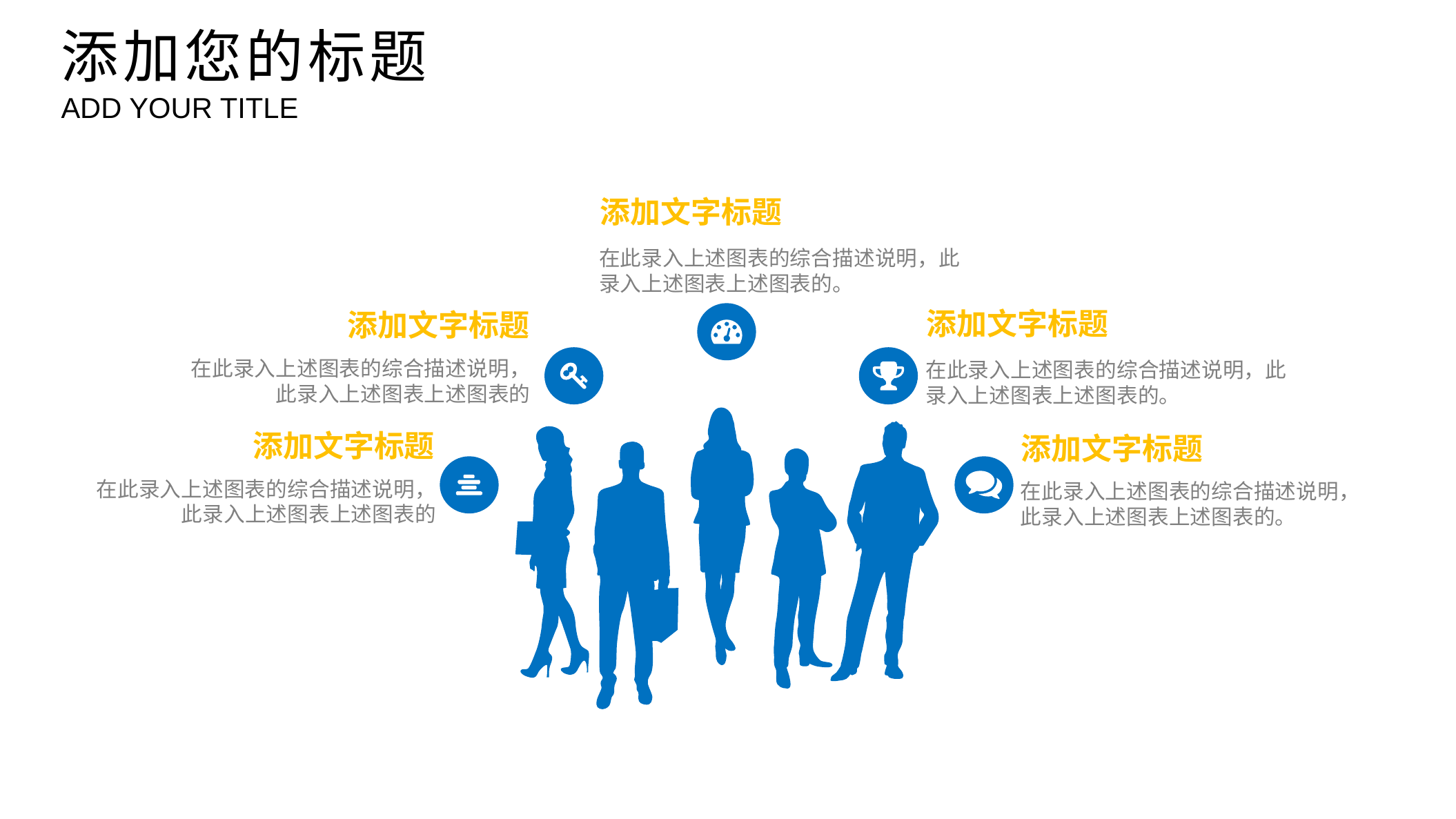

添加您的标题
ADD YOUR TITLE
添加文字标题
在此录入上述图表的综合描述说明，此录入上述图表上述图表的。

添加文字标题
在此录入上述图表的综合描述说明，此录入上述图表上述图表的。
添加文字标题
在此录入上述图表的综合描述说明，此录入上述图表上述图表的

添加文字标题
在此录入上述图表的综合描述说明，此录入上述图表上述图表的
添加文字标题
在此录入上述图表的综合描述说明，此录入上述图表上述图表的。